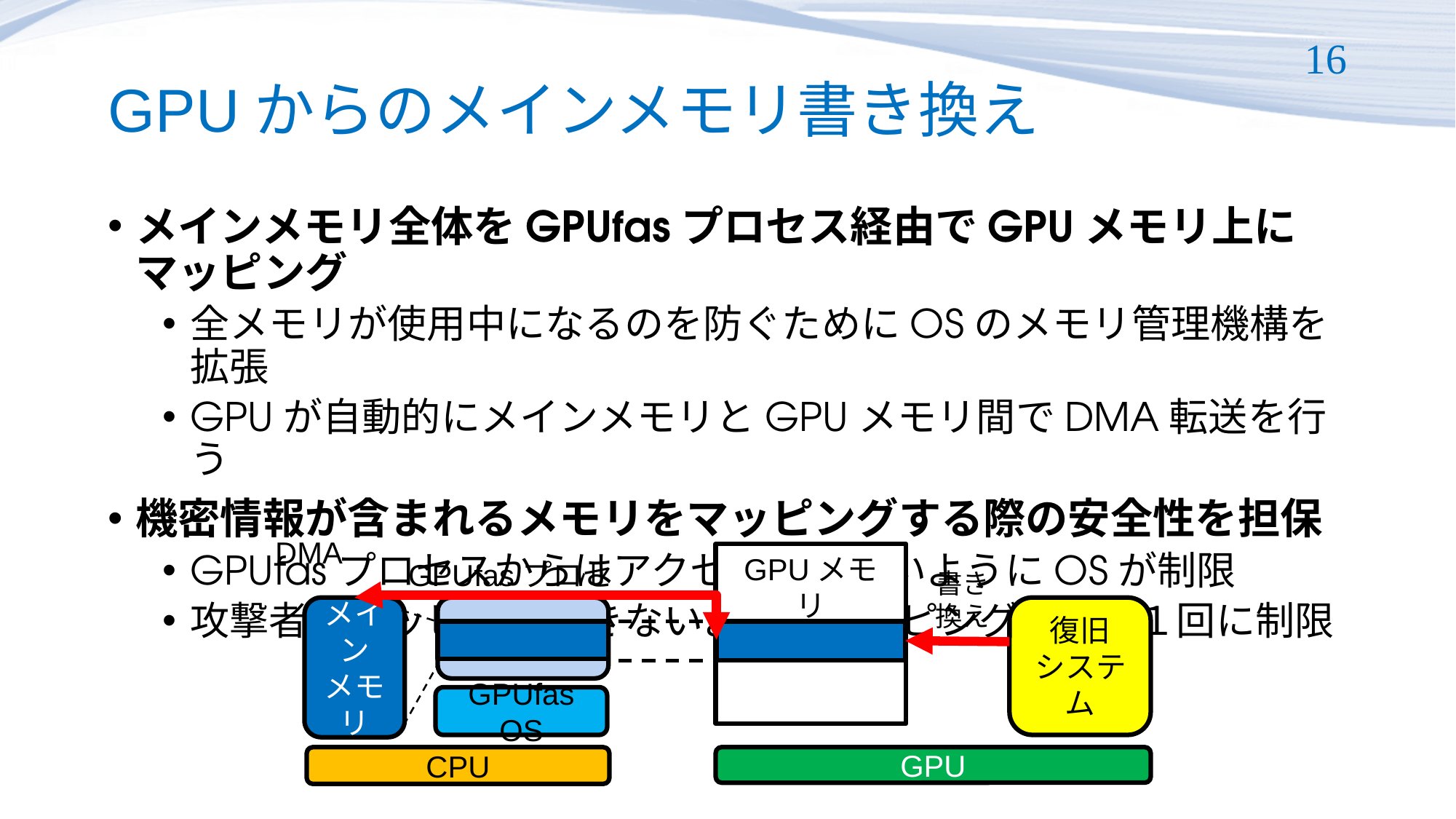

# GPUからのメインメモリ書き換え
16
メインメモリ全体をGPUfasプロセス経由でGPUメモリ上にマッピング
全メモリが使用中になるのを防ぐためにOSのメモリ管理機構を拡張
GPUが自動的にメインメモリとGPUメモリ間でDMA転送を行う
機密情報が含まれるメモリをマッピングする際の安全性を担保
GPUfasプロセスからはアクセスできないようにOSが制限
攻撃者がマッピングできないようにマッピング回数を１回に制限

DMA
書き換え

GPUメモリ
復旧
システム
GPU
GPUfasプロセス
メイン
メモリ

GPUfas OS
CPU